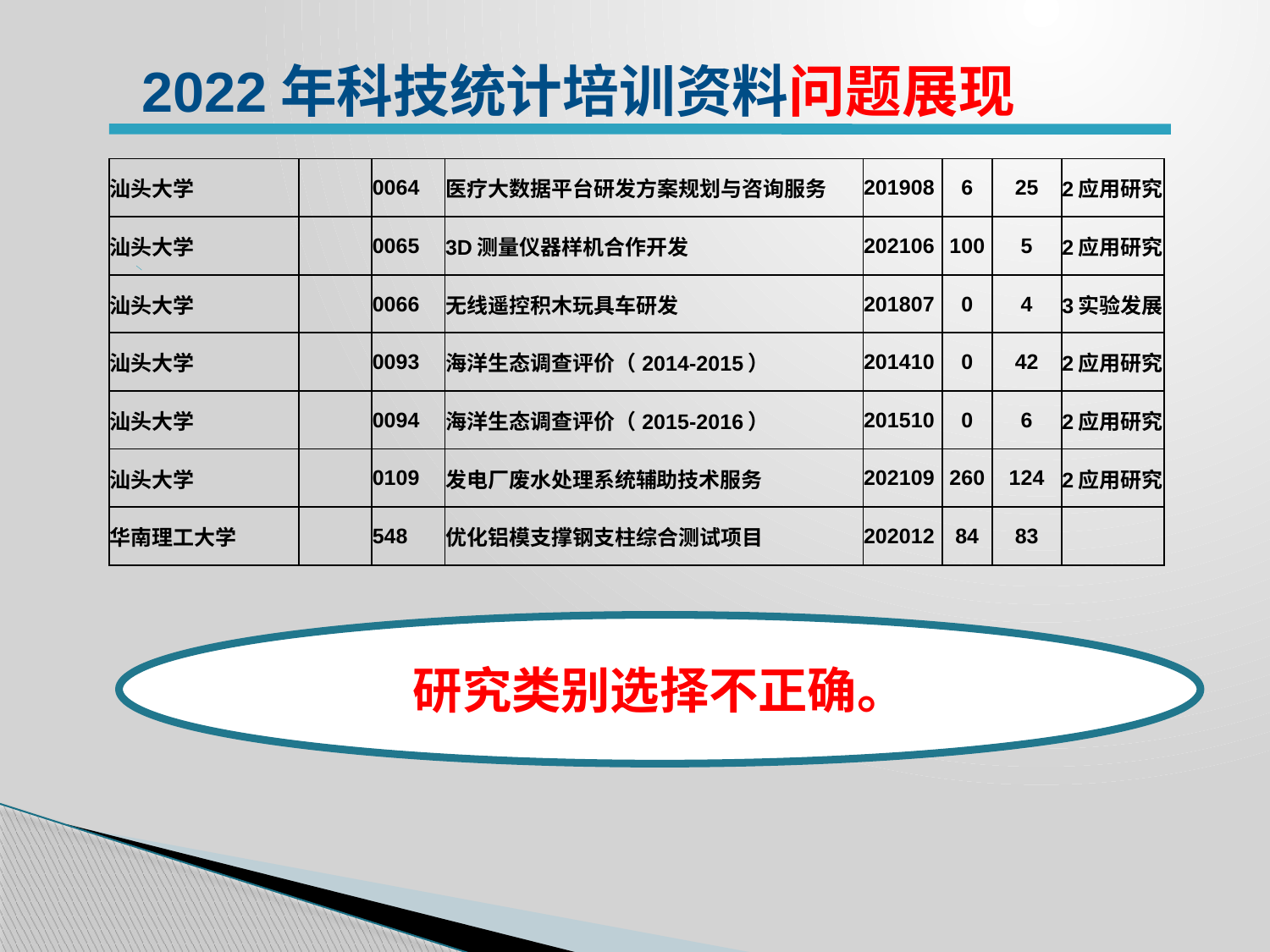

2022年科技统计培训资料问题展现
| 汕头大学 |  | 0064 | 医疗大数据平台研发方案规划与咨询服务 | 201908 | 6 | 25 | 2应用研究 |
| --- | --- | --- | --- | --- | --- | --- | --- |
| 汕头大学 |  | 0065 | 3D测量仪器样机合作开发 | 202106 | 100 | 5 | 2应用研究 |
| 汕头大学 |  | 0066 | 无线遥控积木玩具车研发 | 201807 | 0 | 4 | 3实验发展 |
| 汕头大学 |  | 0093 | 海洋生态调查评价（2014-2015） | 201410 | 0 | 42 | 2应用研究 |
| 汕头大学 |  | 0094 | 海洋生态调查评价（2015-2016） | 201510 | 0 | 6 | 2应用研究 |
| 汕头大学 |  | 0109 | 发电厂废水处理系统辅助技术服务 | 202109 | 260 | 124 | 2应用研究 |
| 华南理工大学 |  | 548 | 优化铝模支撑钢支柱综合测试项目 | 202012 | 84 | 83 |  |
研究类别选择不正确。